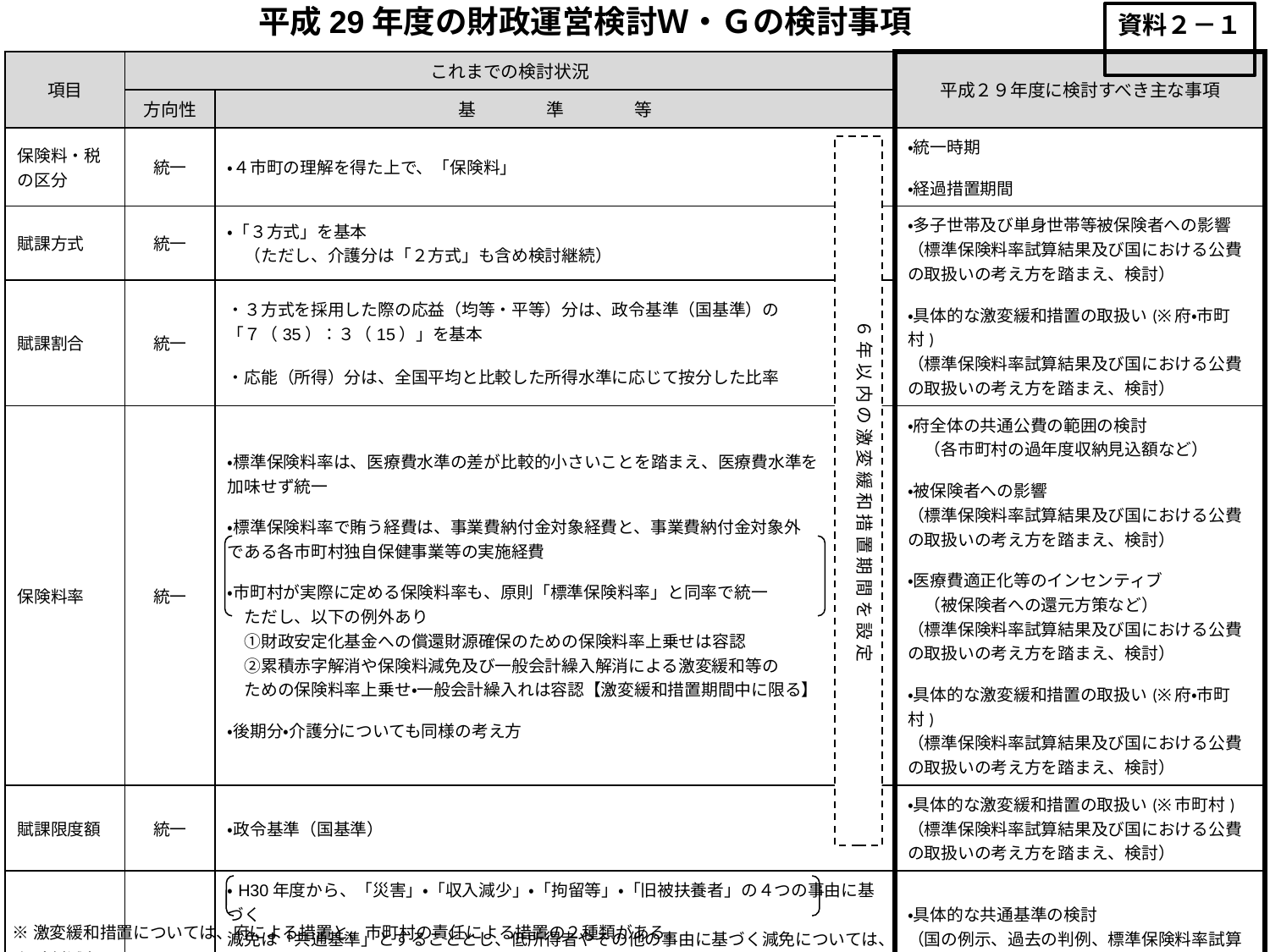

# 平成29年度の財政運営検討Ｗ・Ｇの検討事項
資料２－１
| 項目 | これまでの検討状況 |  | 平成２９年度に検討すべき主な事項 |
| --- | --- | --- | --- |
|  | 方向性 | 基　　　　準　　　　等 |  |
| 保険料・税の区分 | 統一 | ・４市町の理解を得た上で、「保険料」 | ・統一時期 ・経過措置期間 |
| 賦課方式 | 統一 | ・「３方式」を基本 　（ただし、介護分は「２方式」も含め検討継続） | ・多子世帯及び単身世帯等被保険者への影響 （標準保険料率試算結果及び国における公費の取扱いの考え方を踏まえ、検討） ・具体的な激変緩和措置の取扱い(※府・市町村) （標準保険料率試算結果及び国における公費の取扱いの考え方を踏まえ、検討） |
| 賦課割合 | 統一 | ・３方式を採用した際の応益（均等・平等）分は、政令基準（国基準）の 「７（35）：３（15）」を基本 ・応能（所得）分は、全国平均と比較した所得水準に応じて按分した比率 |  |
| 保険料率 | 統一 | ・標準保険料率は、医療費水準の差が比較的小さいことを踏まえ、医療費水準を 加味せず統一 ・標準保険料率で賄う経費は、事業費納付金対象経費と、事業費納付金対象外 である各市町村独自保健事業等の実施経費 ・市町村が実際に定める保険料率も、原則「標準保険料率」と同率で統一 　ただし、以下の例外あり 　①財政安定化基金への償還財源確保のための保険料率上乗せは容認 　②累積赤字解消や保険料減免及び一般会計繰入解消による激変緩和等の 　ための保険料率上乗せ・一般会計繰入れは容認【激変緩和措置期間中に限る】 ・後期分・介護分についても同様の考え方 | ・府全体の共通公費の範囲の検討 　（各市町村の過年度収納見込額など） ・被保険者への影響 （標準保険料率試算結果及び国における公費の取扱いの考え方を踏まえ、検討） ・医療費適正化等のインセンティブ 　（被保険者への還元方策など） （標準保険料率試算結果及び国における公費の取扱いの考え方を踏まえ、検討） ・具体的な激変緩和措置の取扱い(※府・市町村) （標準保険料率試算結果及び国における公費の取扱いの考え方を踏まえ、検討） |
| 賦課限度額 | 統一 | ・政令基準（国基準） | ・具体的な激変緩和措置の取扱い(※市町村) （標準保険料率試算結果及び国における公費の取扱いの考え方を踏まえ、検討） |
| 保険料減免　　　 ・軽減 | 統一 | ・H30年度から、「災害」・「収入減少」・「拘留等」・「旧被扶養者」の４つの事由に基づく 減免は「共通基準」とすることとし、低所得者やその他の事由に基づく減免については、 引き続き検討 　（激変緩和措置として、当面の間は従前の基準も可能）　 ・「共通基準」の財源は、標準保険料率（事業費納付金）で賄う 　激変緩和措置にかかる財源は、各市町村の責任で一般会計繰入れ・保険料率へ　　 　の上乗せで対応 | ・具体的な共通基準の検討 （国の例示、過去の判例、標準保険料率試算結果等を踏まえ、検討） ・被保険者への影響（激変緩和措置） （標準保険料率試算結果及び国における公費の取扱いの考え方を踏まえ、検討） |
６ 年 以 内 の 激 変 緩 和 措 置 期 間 を 設 定

※激変緩和措置については、府による措置と、市町村の責任による措置の２種類がある。